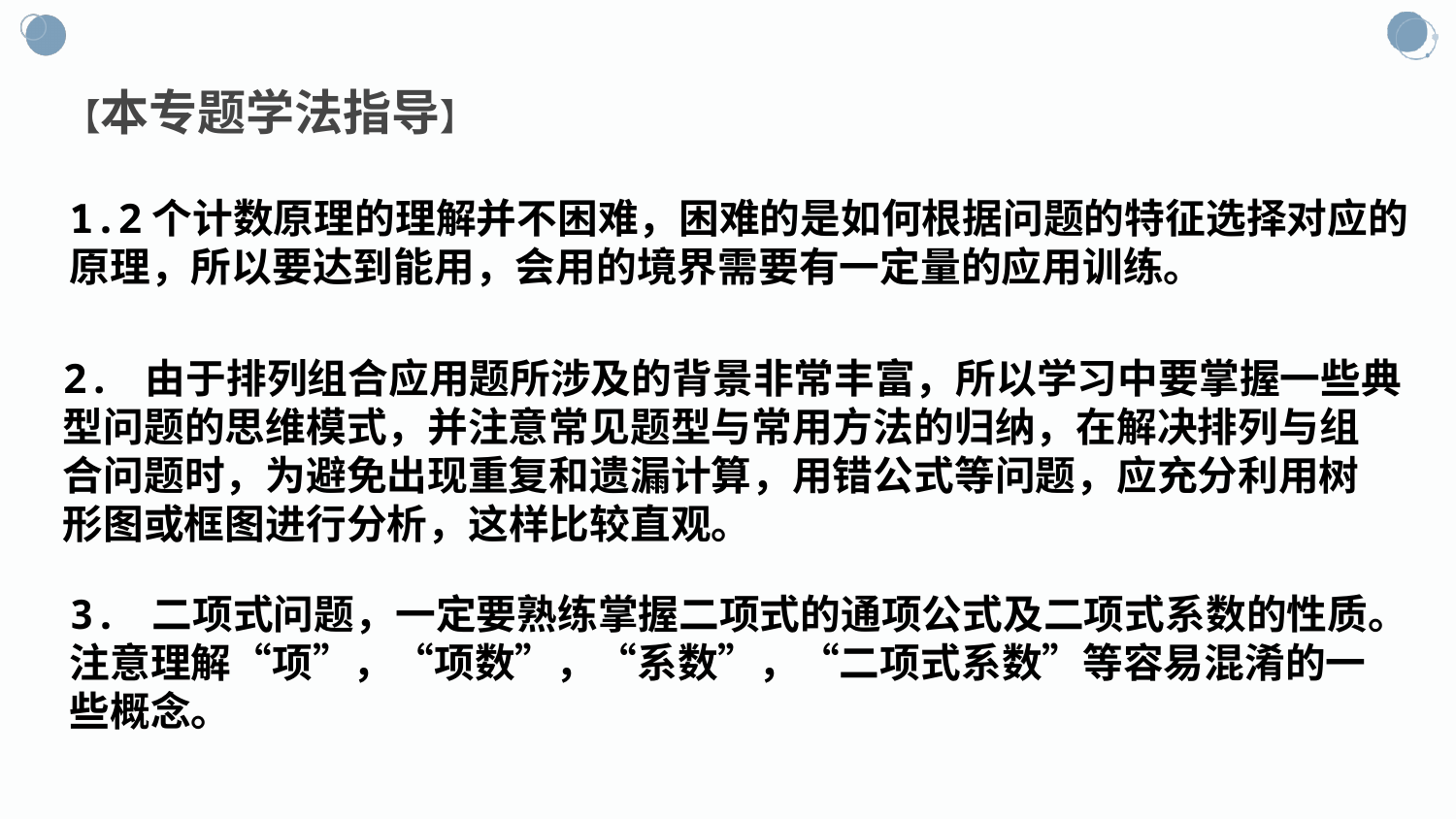

【本专题学法指导】
1.2个计数原理的理解并不困难，困难的是如何根据问题的特征选择对应的
原理，所以要达到能用，会用的境界需要有一定量的应用训练。
2. 由于排列组合应用题所涉及的背景非常丰富，所以学习中要掌握一些典
型问题的思维模式，并注意常见题型与常用方法的归纳，在解决排列与组
合问题时，为避免出现重复和遗漏计算，用错公式等问题，应充分利用树
形图或框图进行分析，这样比较直观。

3. 二项式问题，一定要熟练掌握二项式的通项公式及二项式系数的性质。
注意理解“项”，“项数”，“系数”，“二项式系数”等容易混淆的一
些概念。